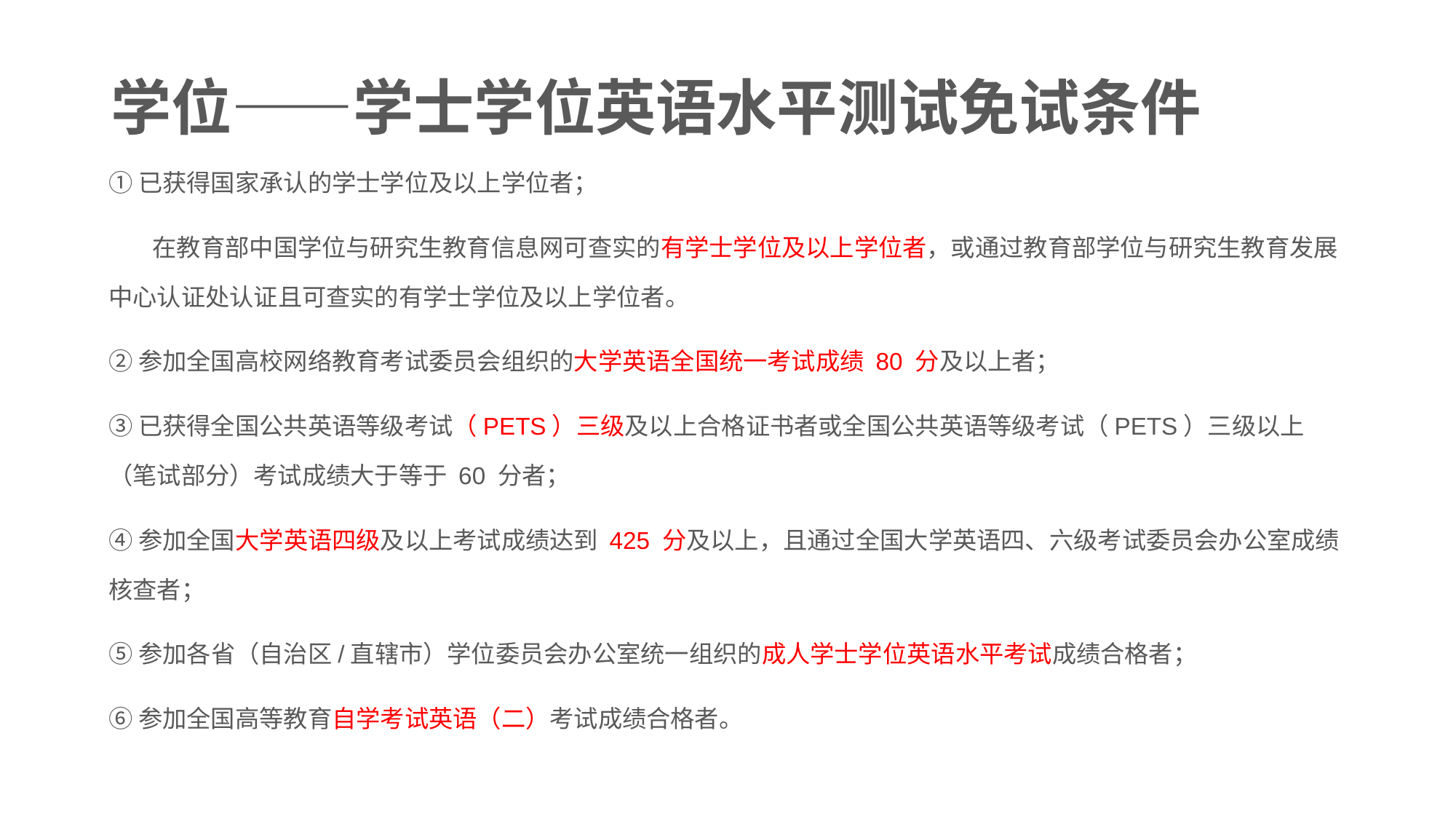

# 学位——学士学位英语水平测试免试条件
①已获得国家承认的学士学位及以上学位者；
       在教育部中国学位与研究生教育信息网可查实的有学士学位及以上学位者，或通过教育部学位与研究生教育发展中心认证处认证且可查实的有学士学位及以上学位者。
②参加全国高校网络教育考试委员会组织的大学英语全国统一考试成绩 80 分及以上者；
③已获得全国公共英语等级考试（PETS）三级及以上合格证书者或全国公共英语等级考试（PETS）三级以上（笔试部分）考试成绩大于等于 60 分者；
④参加全国大学英语四级及以上考试成绩达到 425 分及以上，且通过全国大学英语四、六级考试委员会办公室成绩核查者；
⑤参加各省（自治区/直辖市）学位委员会办公室统一组织的成人学士学位英语水平考试成绩合格者；
⑥参加全国高等教育自学考试英语（二）考试成绩合格者。